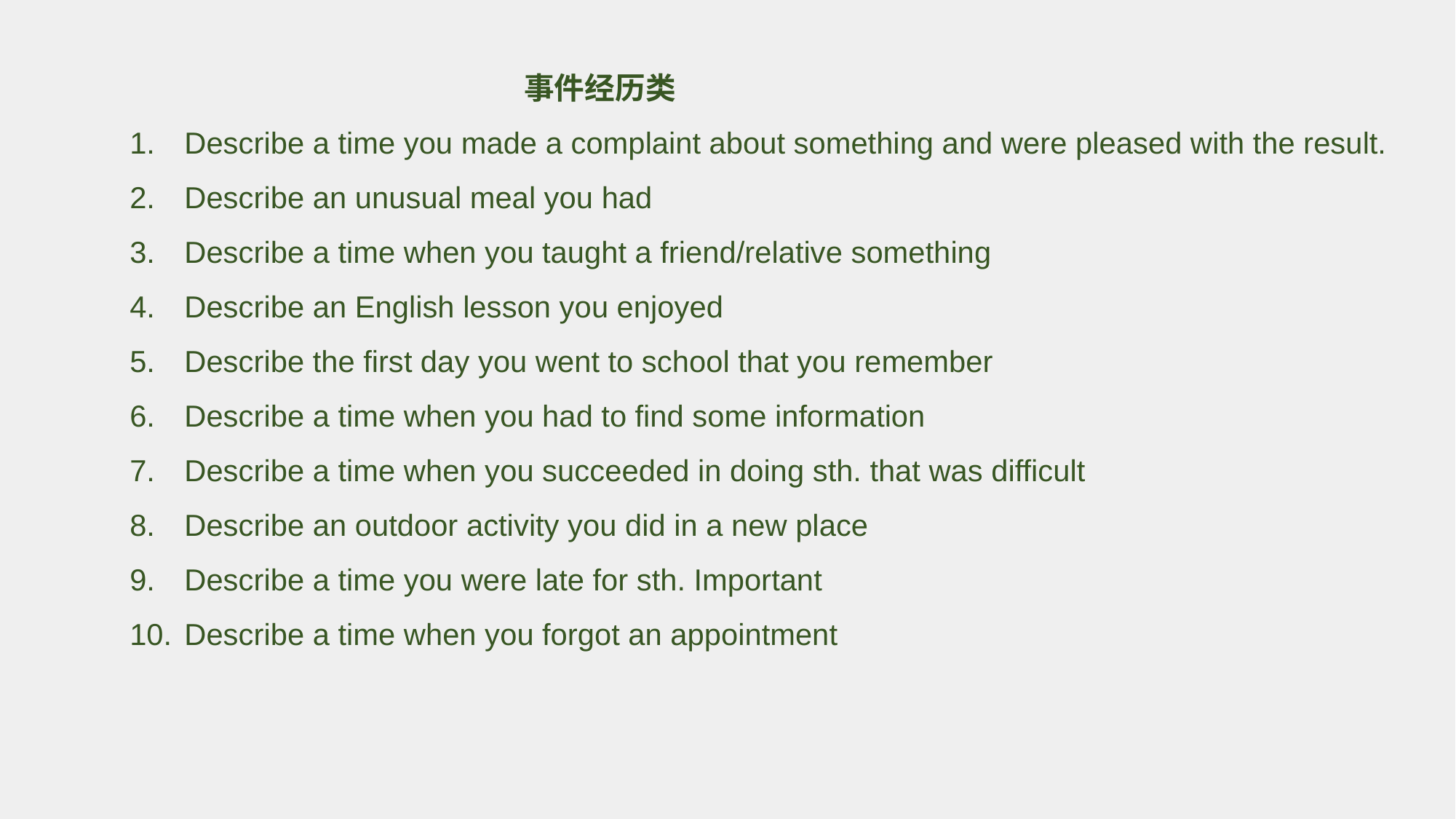

事件经历类
Describe a time you made a complaint about something and were pleased with the result.
Describe an unusual meal you had
Describe a time when you taught a friend/relative something
Describe an English lesson you enjoyed
Describe the first day you went to school that you remember
Describe a time when you had to find some information
Describe a time when you succeeded in doing sth. that was difficult
Describe an outdoor activity you did in a new place
Describe a time you were late for sth. Important
Describe a time when you forgot an appointment